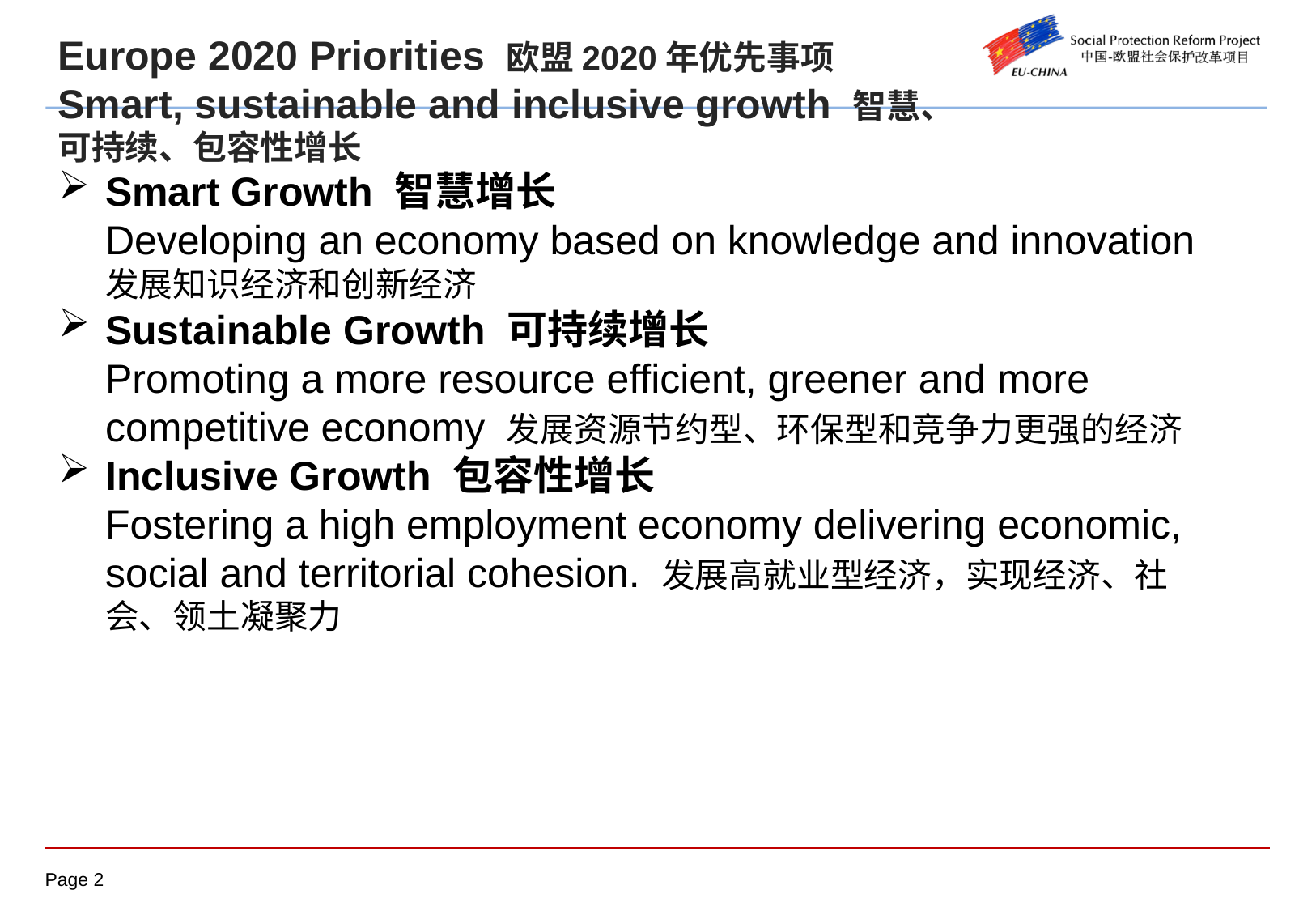

Europe 2020 Priorities 欧盟2020年优先事项
Smart, sustainable and inclusive growth 智慧、可持续、包容性增长

Smart Growth 智慧增长
Developing an economy based on knowledge and innovation 发展知识经济和创新经济
Sustainable Growth 可持续增长
Promoting a more resource efficient, greener and more competitive economy 发展资源节约型、环保型和竞争力更强的经济
Inclusive Growth 包容性增长
Fostering a high employment economy delivering economic,  social and territorial cohesion. 发展高就业型经济，实现经济、社会、领土凝聚力